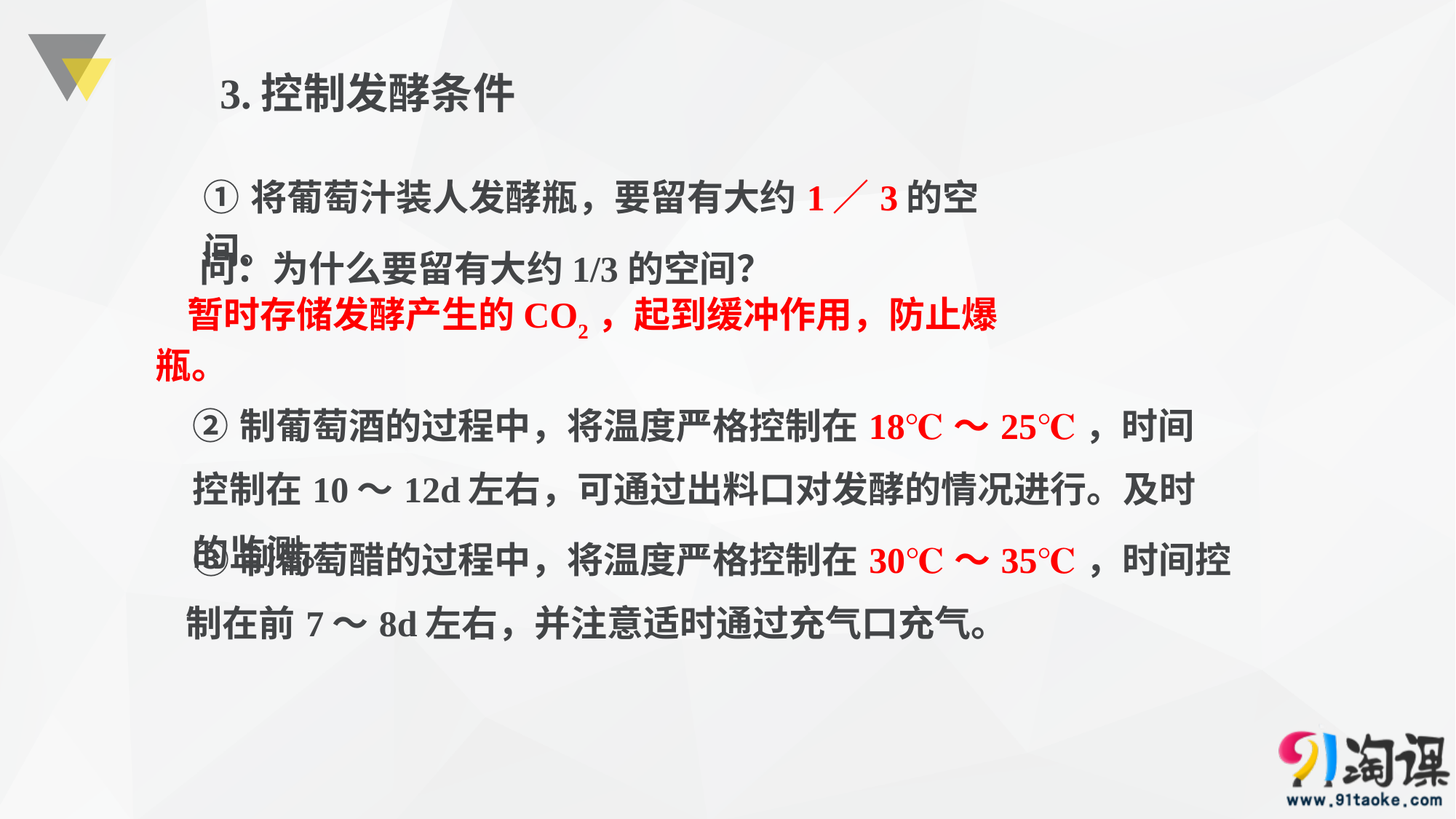

| 3.控制发酵条件 |
| --- |
| ①将葡萄汁装人发酵瓶，要留有大约1／3的空间。 |
| --- |
问：为什么要留有大约1/3的空间？
暂时存储发酵产生的CO2，起到缓冲作用，防止爆瓶。
| ②制葡萄酒的过程中，将温度严格控制在18℃～25℃，时间控制在10～12d左右，可通过出料口对发酵的情况进行。及时的监测。 |
| --- |
| ③制葡萄醋的过程中，将温度严格控制在30℃～35℃，时间控制在前7～8d左右，并注意适时通过充气口充气。 |
| --- |